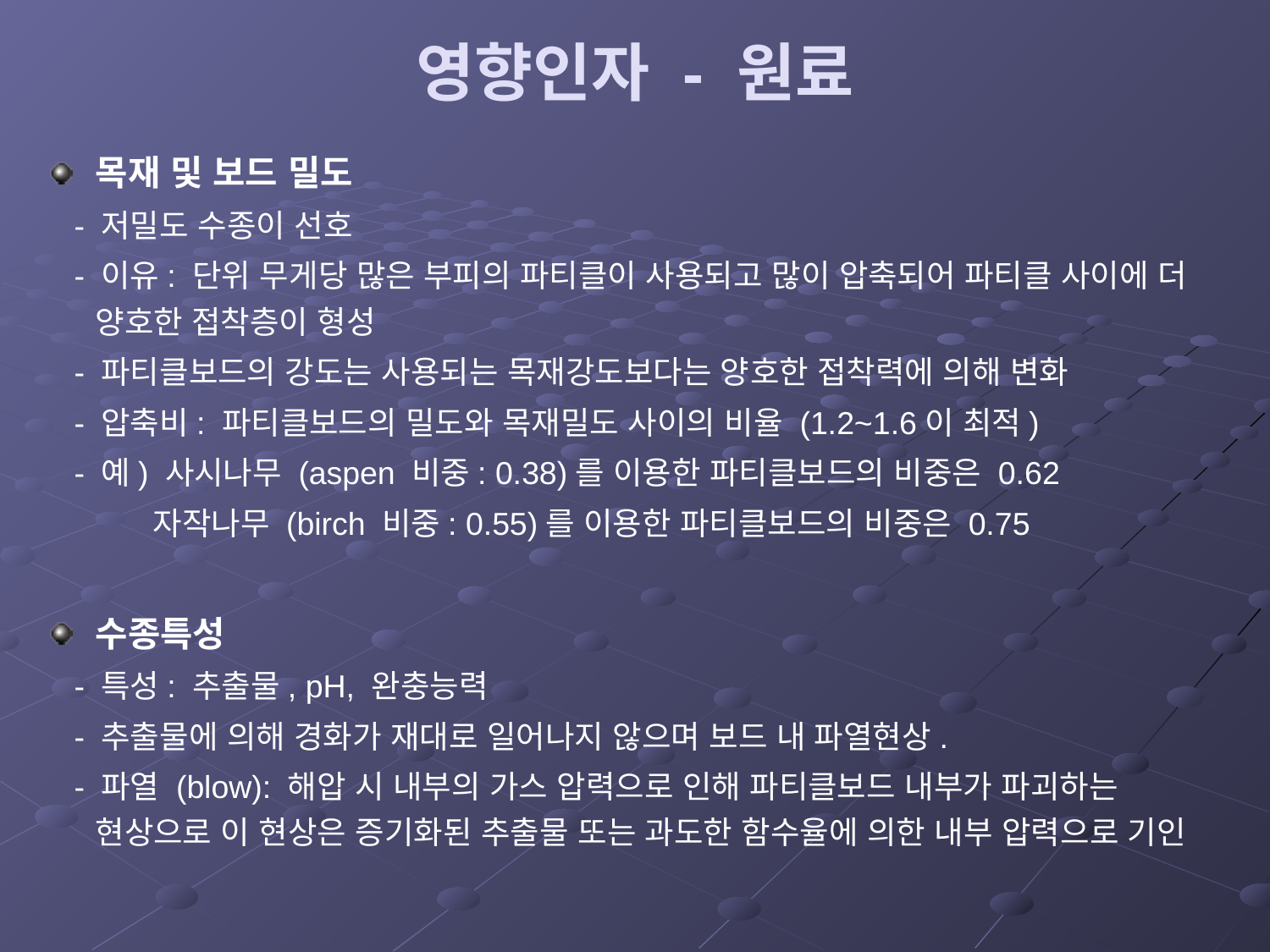

# 영향인자 - 원료
목재 및 보드 밀도
   - 저밀도 수종이 선호
   - 이유: 단위 무게당 많은 부피의 파티클이 사용되고 많이 압축되어 파티클 사이에 더 양호한 접착층이 형성
   - 파티클보드의 강도는 사용되는 목재강도보다는 양호한 접착력에 의해 변화
   - 압축비: 파티클보드의 밀도와 목재밀도 사이의 비율 (1.2~1.6이 최적)
   - 예) 사시나무 (aspen 비중: 0.38)를 이용한 파티클보드의 비중은 0.62
           자작나무 (birch 비중: 0.55)를 이용한 파티클보드의 비중은 0.75

수종특성
   - 특성: 추출물, pH, 완충능력
   - 추출물에 의해 경화가 재대로 일어나지 않으며 보드 내 파열현상.
   - 파열 (blow): 해압 시 내부의 가스 압력으로 인해 파티클보드 내부가 파괴하는 현상으로 이 현상은 증기화된 추출물 또는 과도한 함수율에 의한 내부 압력으로 기인